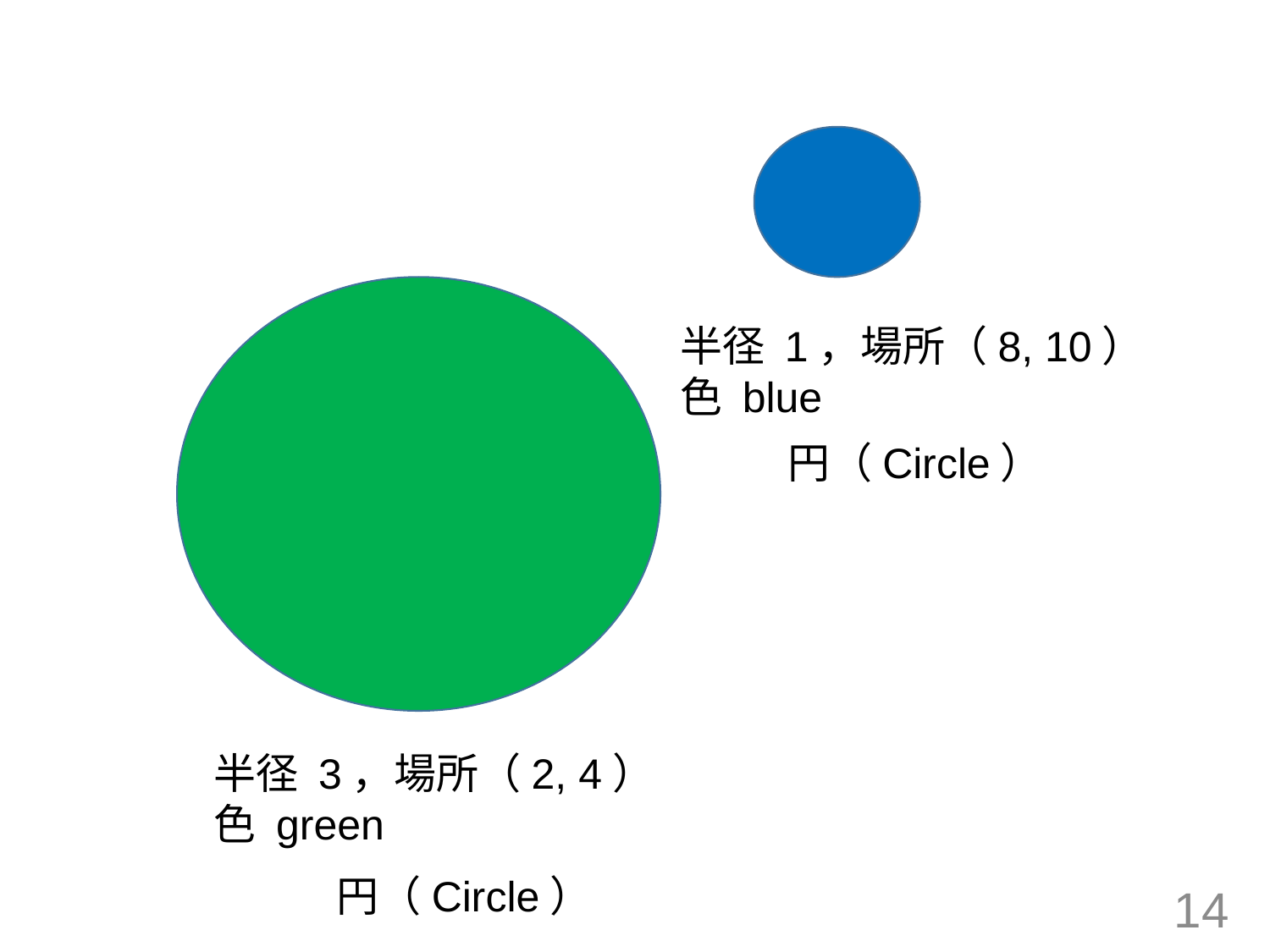

半径 1，場所（8, 10）
色 blue
円（Circle）
半径 3，場所（2, 4）
色 green
円（Circle）
14